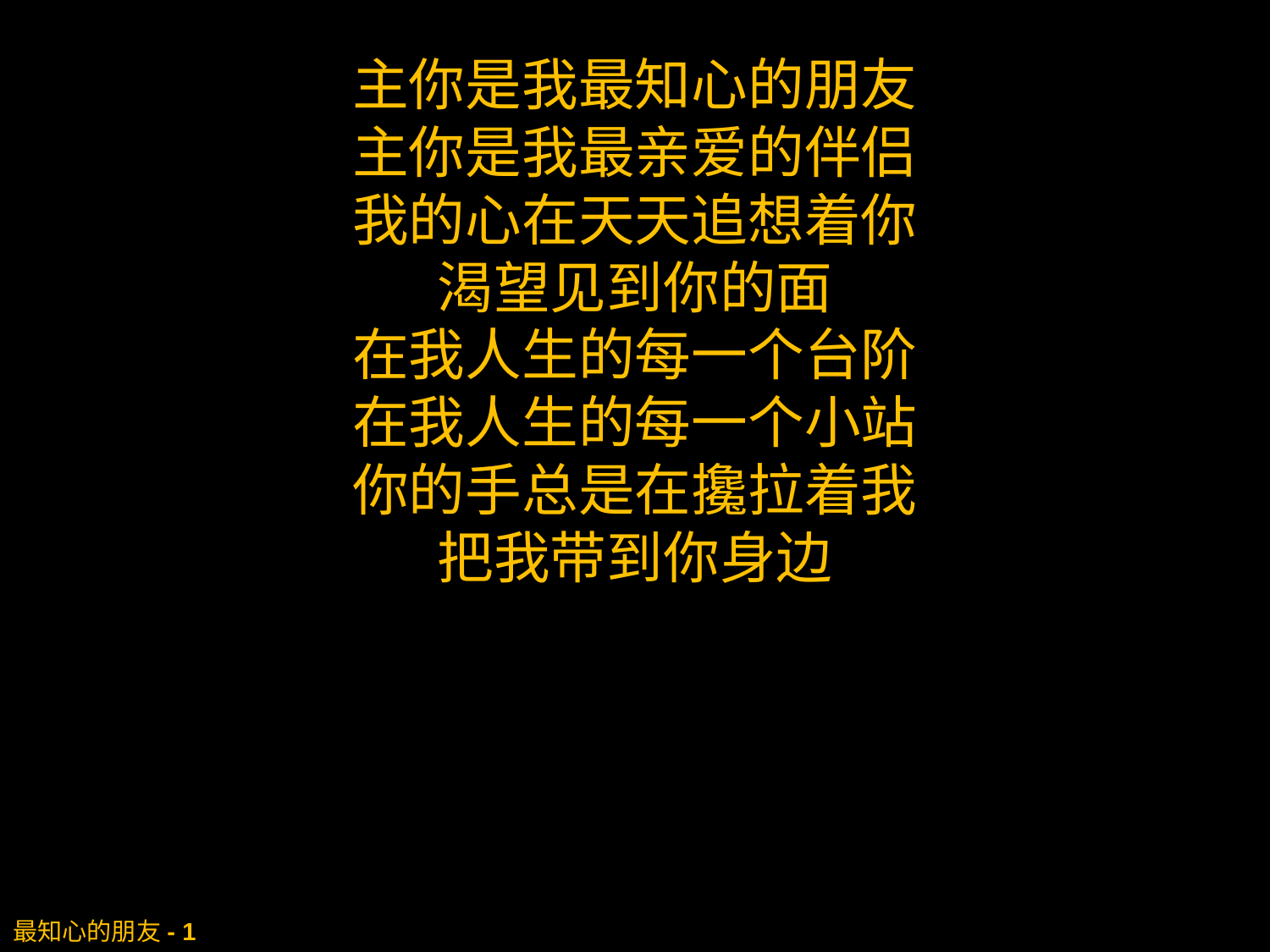

主你是我最知心的朋友
主你是我最亲爱的伴侣
我的心在天天追想着你
渴望见到你的面
在我人生的每一个台阶
在我人生的每一个小站
你的手总是在攙拉着我
把我带到你身边
# 最知心的朋友- 1